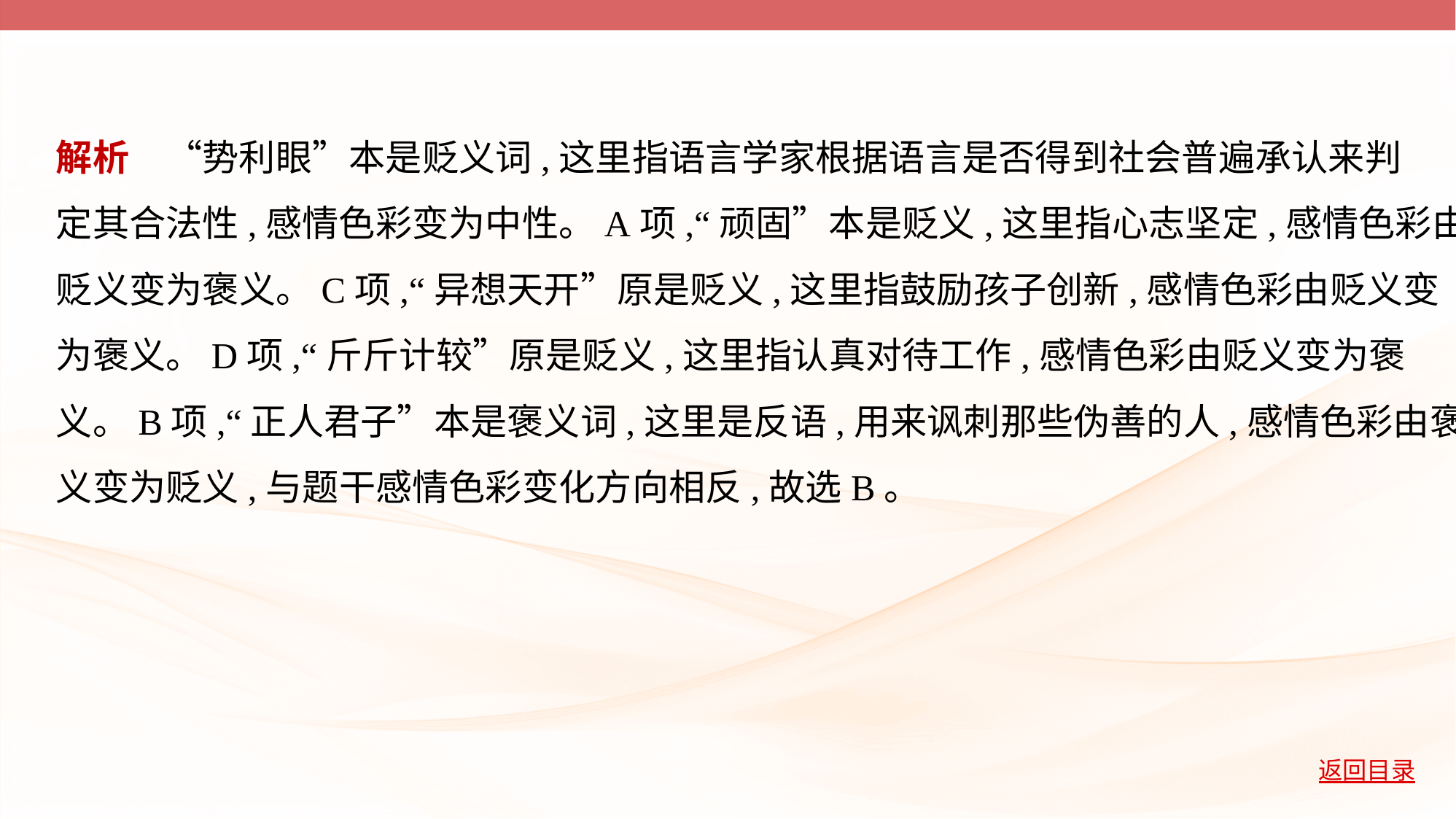

解析　“势利眼”本是贬义词,这里指语言学家根据语言是否得到社会普遍承认来判
定其合法性,感情色彩变为中性。A项,“顽固”本是贬义,这里指心志坚定,感情色彩由
贬义变为褒义。C项,“异想天开”原是贬义,这里指鼓励孩子创新,感情色彩由贬义变
为褒义。D项,“斤斤计较”原是贬义,这里指认真对待工作,感情色彩由贬义变为褒
义。B项,“正人君子”本是褒义词,这里是反语,用来讽刺那些伪善的人,感情色彩由褒
义变为贬义,与题干感情色彩变化方向相反,故选B。